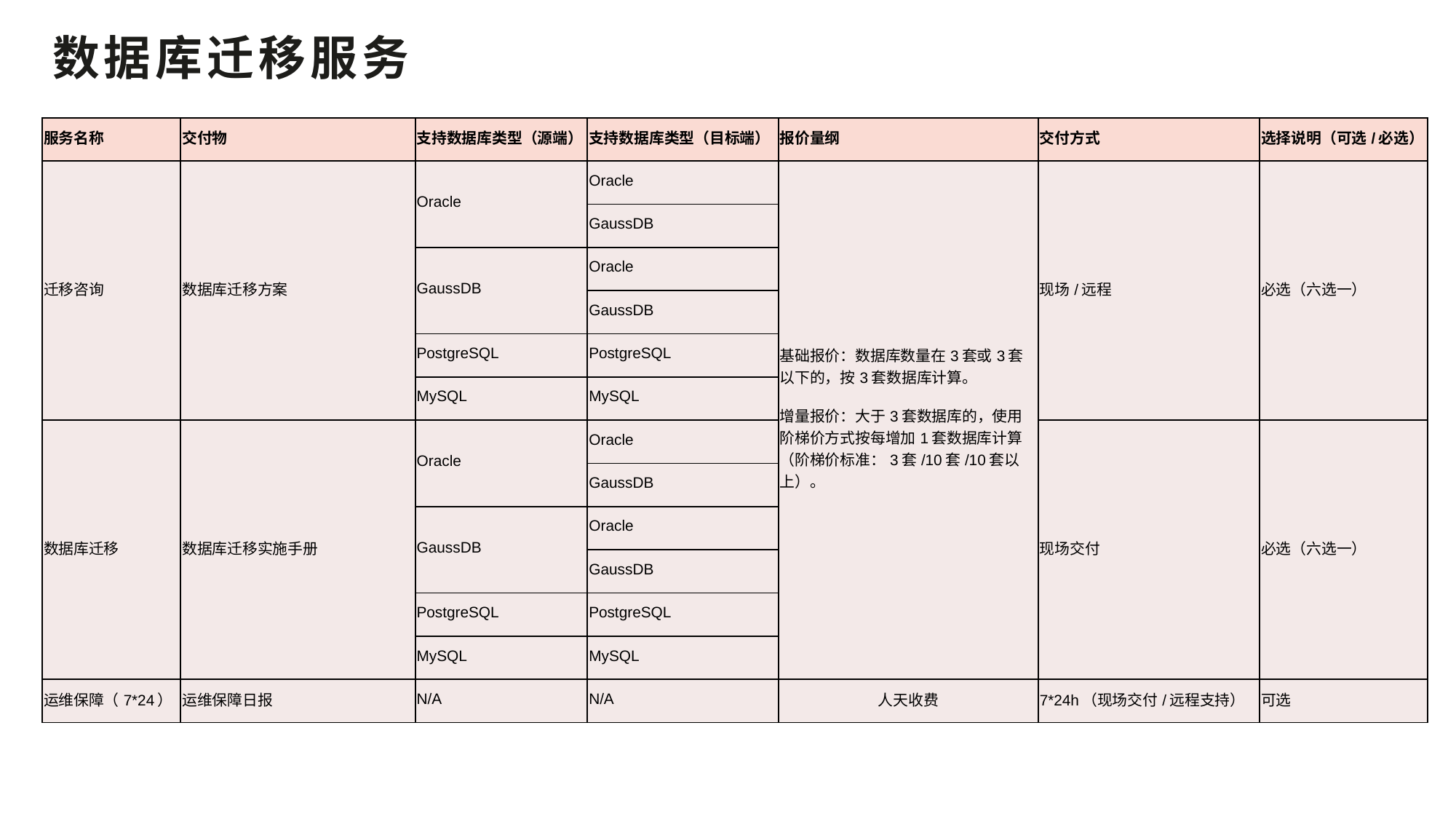

# 数据库迁移服务
| 服务名称 | 交付物 | 支持数据库类型（源端） | 支持数据库类型（目标端） | 报价量纲 | 交付方式 | 选择说明（可选/必选） |
| --- | --- | --- | --- | --- | --- | --- |
| 迁移咨询 | 数据库迁移方案 | Oracle | Oracle | 基础报价：数据库数量在3套或3套以下的，按3套数据库计算。 增量报价：大于3套数据库的，使用阶梯价方式按每增加1套数据库计算（阶梯价标准：3套/10套/10套以上）。 | 现场/远程 | 必选（六选一） |
|  |  |  | GaussDB |  |  |  |
|  |  | GaussDB | Oracle |  |  |  |
|  |  |  | GaussDB |  |  |  |
|  |  | PostgreSQL | PostgreSQL |  |  |  |
|  |  | MySQL | MySQL |  |  |  |
| 数据库迁移 | 数据库迁移实施手册 | Oracle | Oracle |  | 现场交付 | 必选（六选一） |
|  |  |  | GaussDB |  |  |  |
|  |  | GaussDB | Oracle |  |  |  |
|  |  |  | GaussDB |  |  |  |
|  |  | PostgreSQL | PostgreSQL |  |  |  |
|  |  | MySQL | MySQL |  |  |  |
| 运维保障（7\*24） | 运维保障日报 | N/A | N/A | 人天收费 | 7\*24h（现场交付/远程支持） | 可选 |